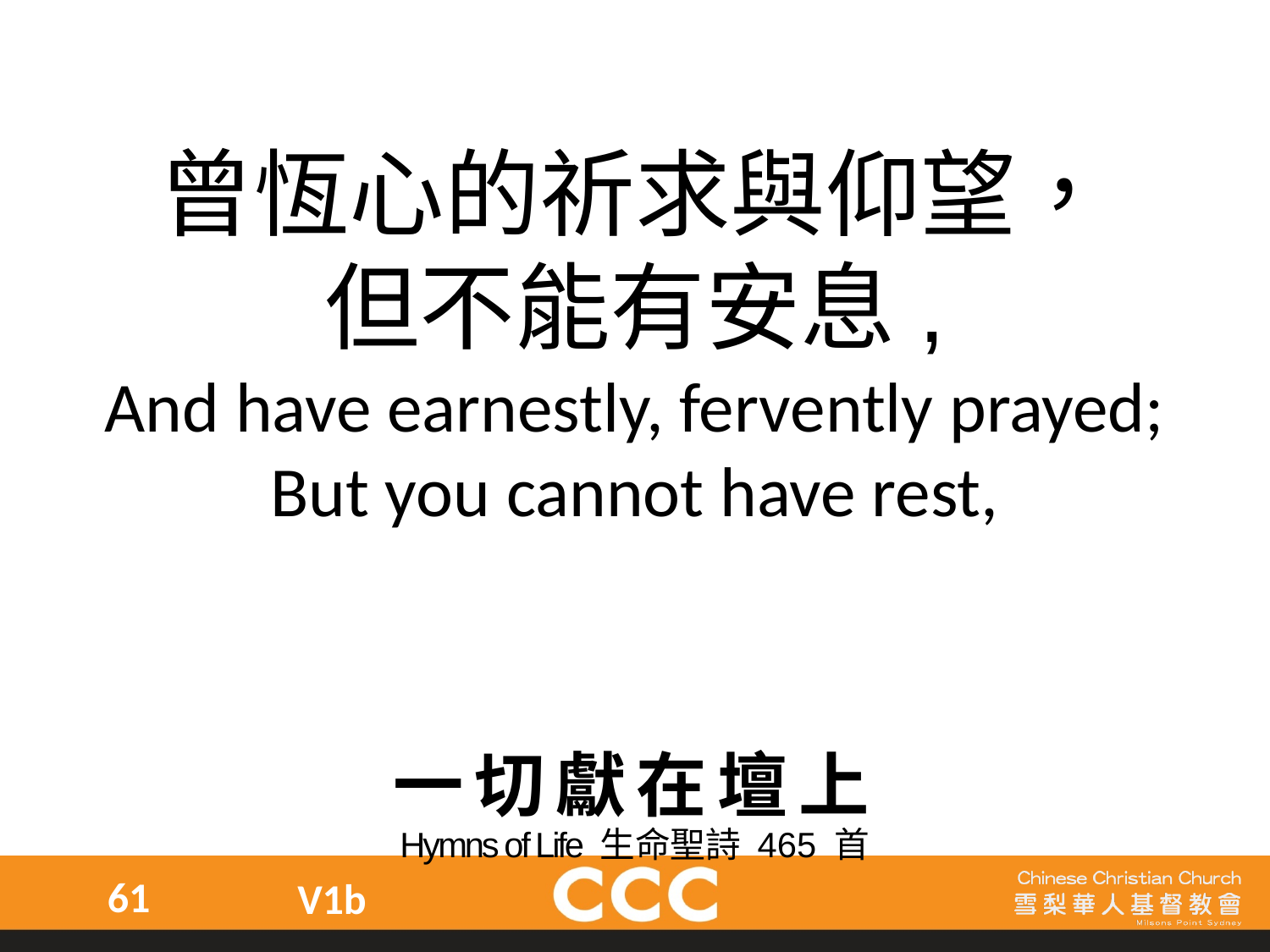

曾恆心的祈求與仰望，
但不能有安息,
And have earnestly, fervently prayed;
But you cannot have rest,

一切獻在壇上
Hymns of Life 生命聖詩 465 首
61
V1b